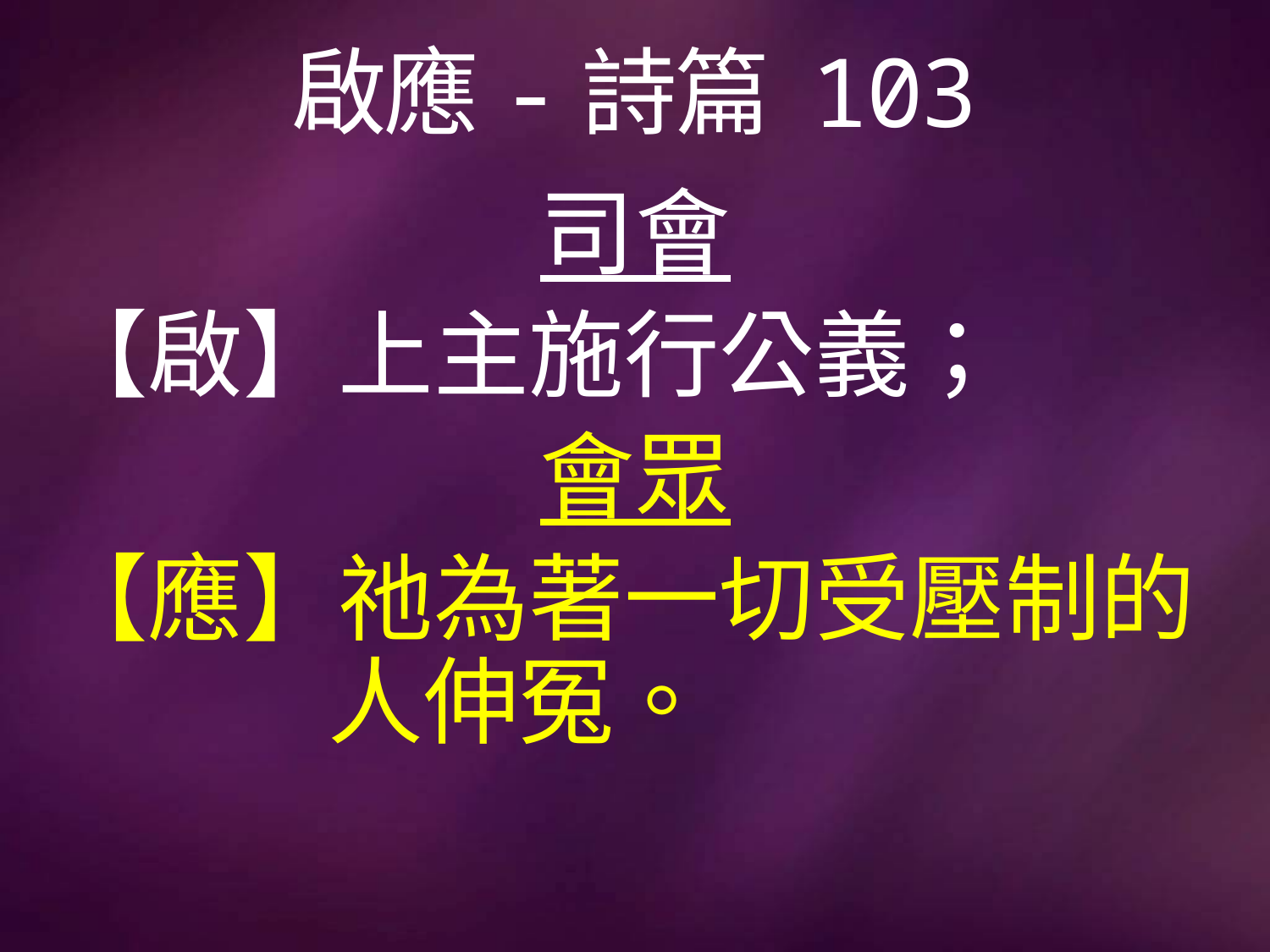

# 啟應-詩篇 103
司會
【啟】上主施行公義；
會眾
【應】祂為著一切受壓制的		 人伸冤。